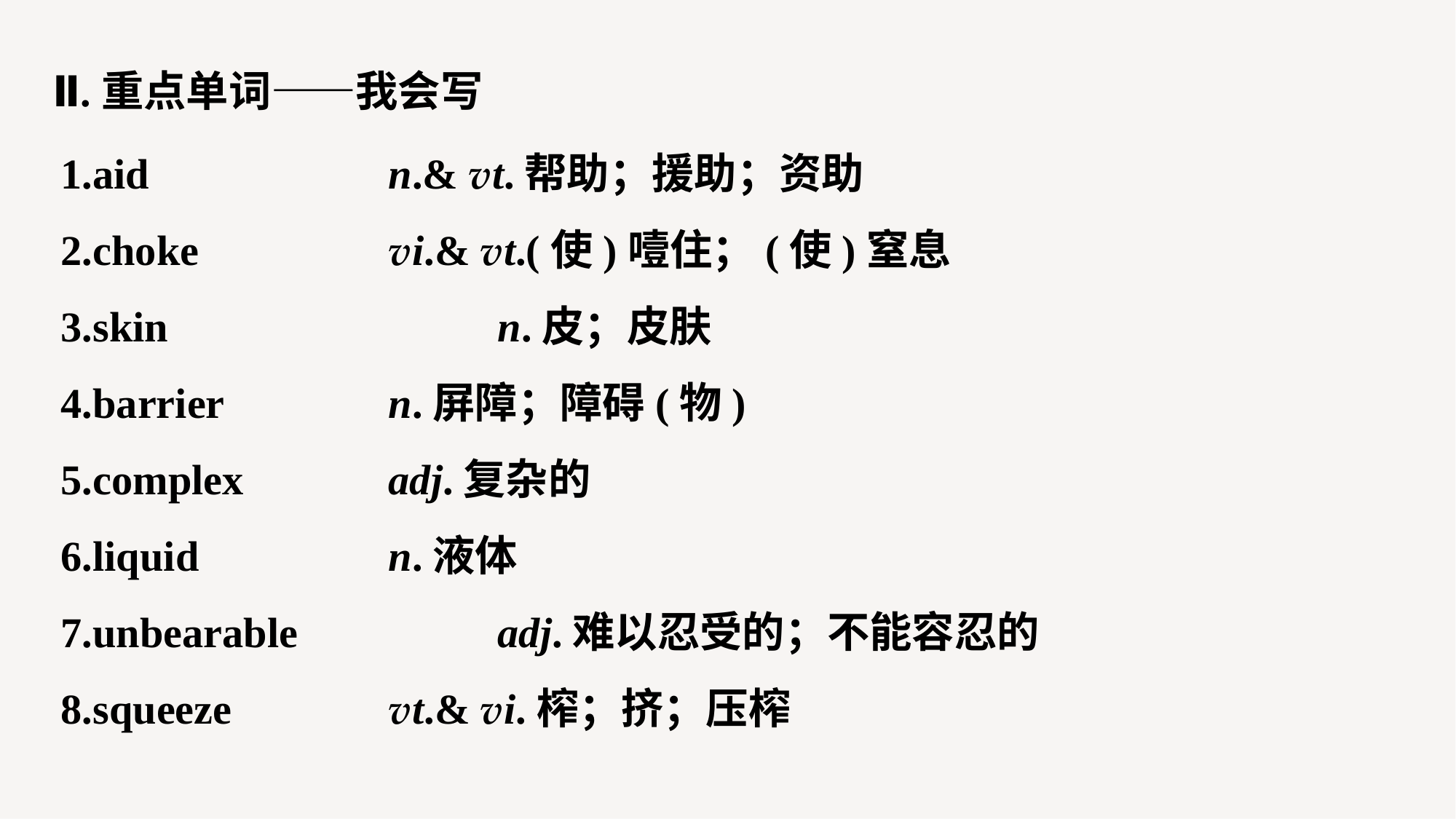

Ⅱ.重点单词——我会写
1.aid 			n.& vt.帮助；援助；资助
2.choke 		vi.& vt.(使)噎住；(使)窒息
3.skin 			n.皮；皮肤
4.barrier 		n.屏障；障碍(物)
5.complex 		adj.复杂的
6.liquid 		n.液体
7.unbearable 		adj.难以忍受的；不能容忍的
8.squeeze 		vt.& vi.榨；挤；压榨